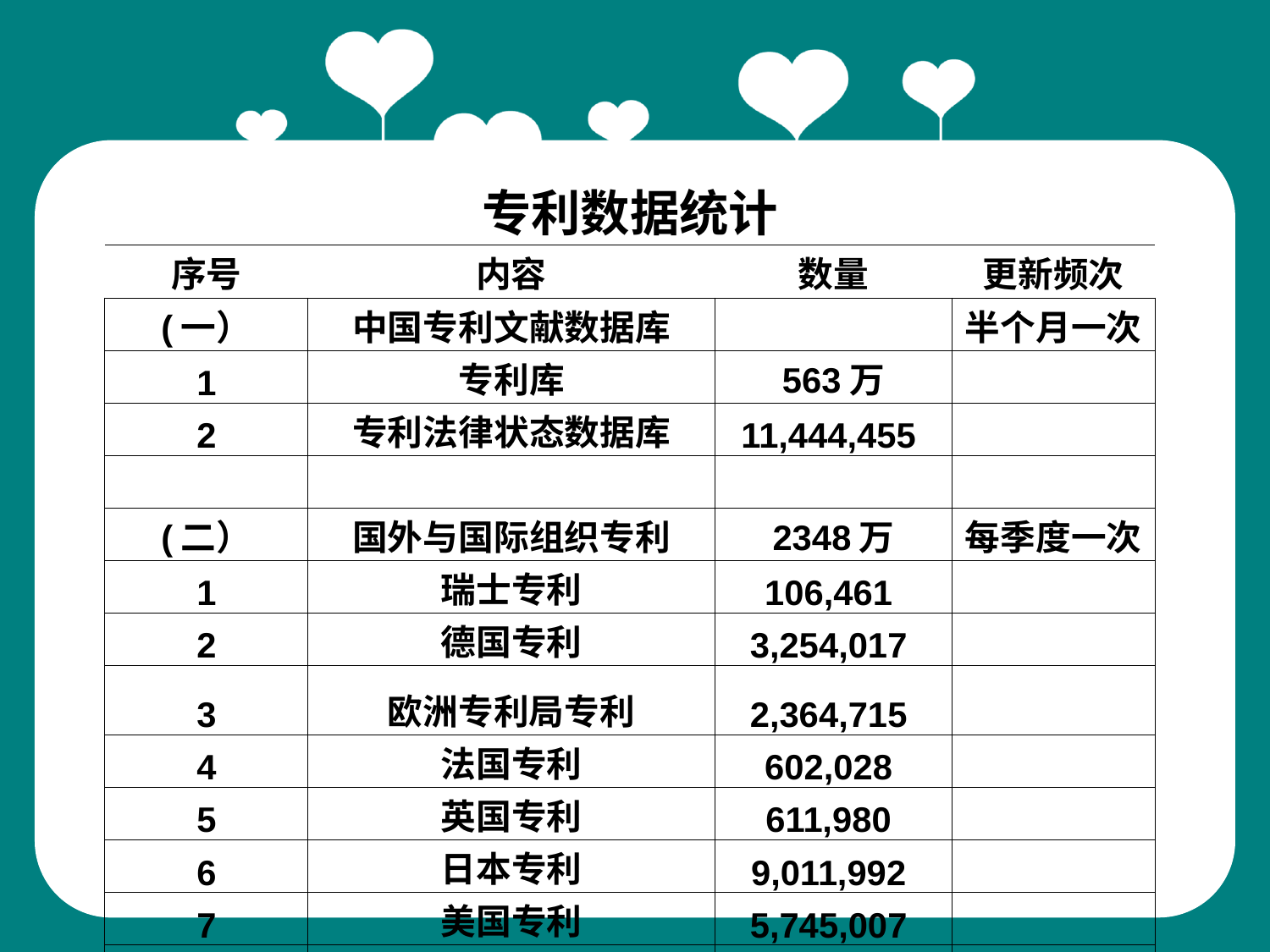

| 专利数据统计 |  |  |  |
| --- | --- | --- | --- |
| 序号 | 内容 | 数量 | 更新频次 |
| (一） | 中国专利文献数据库 |  | 半个月一次 |
| 1 | 专利库 | 563万 |  |
| 2 | 专利法律状态数据库 | 11,444,455 |  |
|  |  |  |  |
| (二） | 国外与国际组织专利 | 2348万 | 每季度一次 |
| 1 | 瑞士专利 | 106,461 |  |
| 2 | 德国专利 | 3,254,017 |  |
| 3 | 欧洲专利局专利 | 2,364,715 |  |
| 4 | 法国专利 | 602,028 |  |
| 5 | 英国专利 | 611,980 |  |
| 6 | 日本专利 | 9,011,992 |  |
| 7 | 美国专利 | 5,745,007 |  |
| 8 | 世界专利组织专利 | 1,786,801 |  |